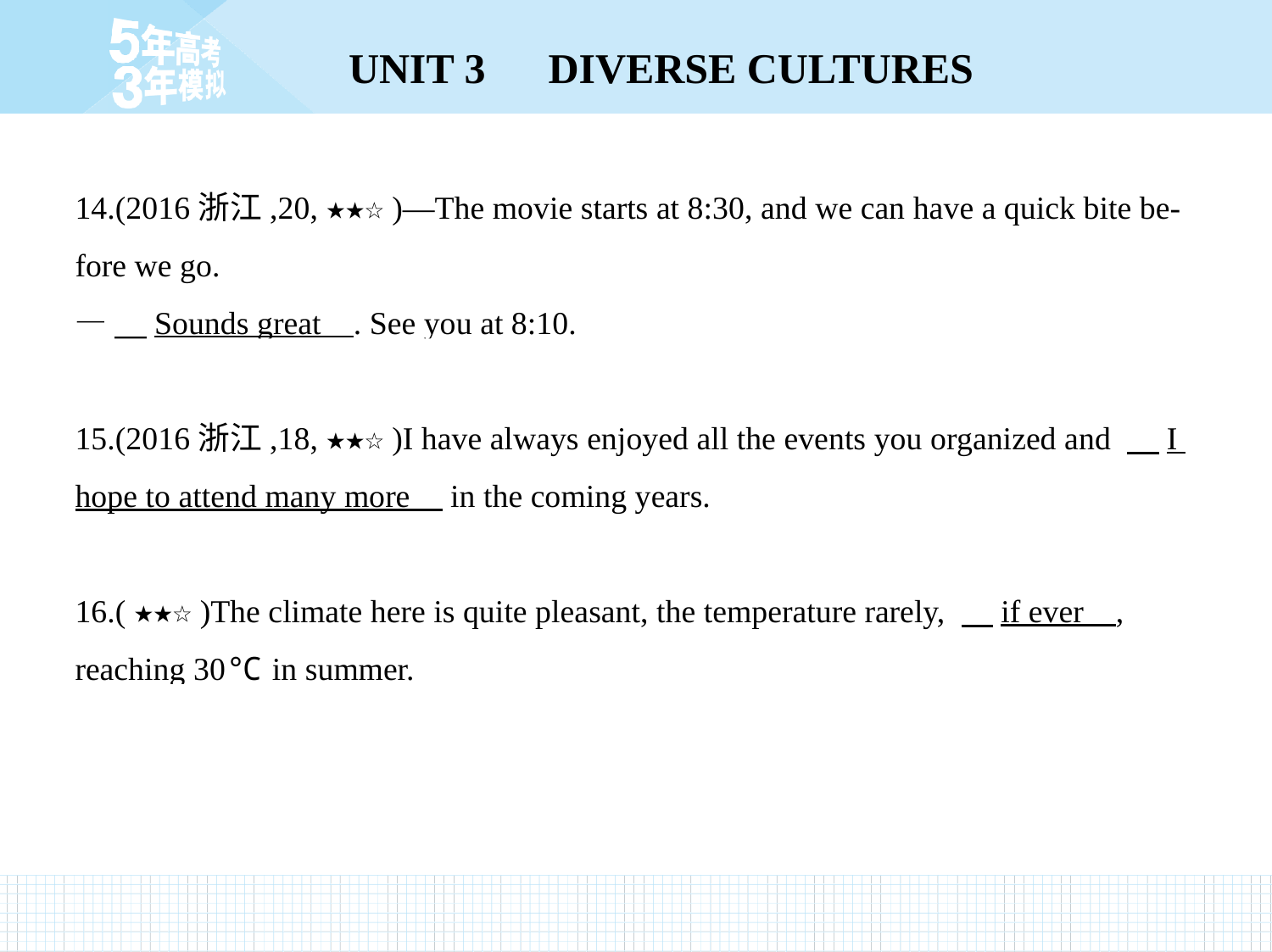

14.(2016浙江,20, ★★☆ )—The movie starts at 8:30, and we can have a quick bite be-
fore we go.
—　Sounds great    . See you at 8:10.
It sounds great
15.(2016浙江,18, ★★☆ )I have always enjoyed all the events you organized and 　I
hope to attend many more     in the coming years.
I hope to attend many more events
16.( ★★☆ )The climate here is quite pleasant, the temperature rarely, 　if ever    ,
reaching 30℃ in summer.
if the temperature ever